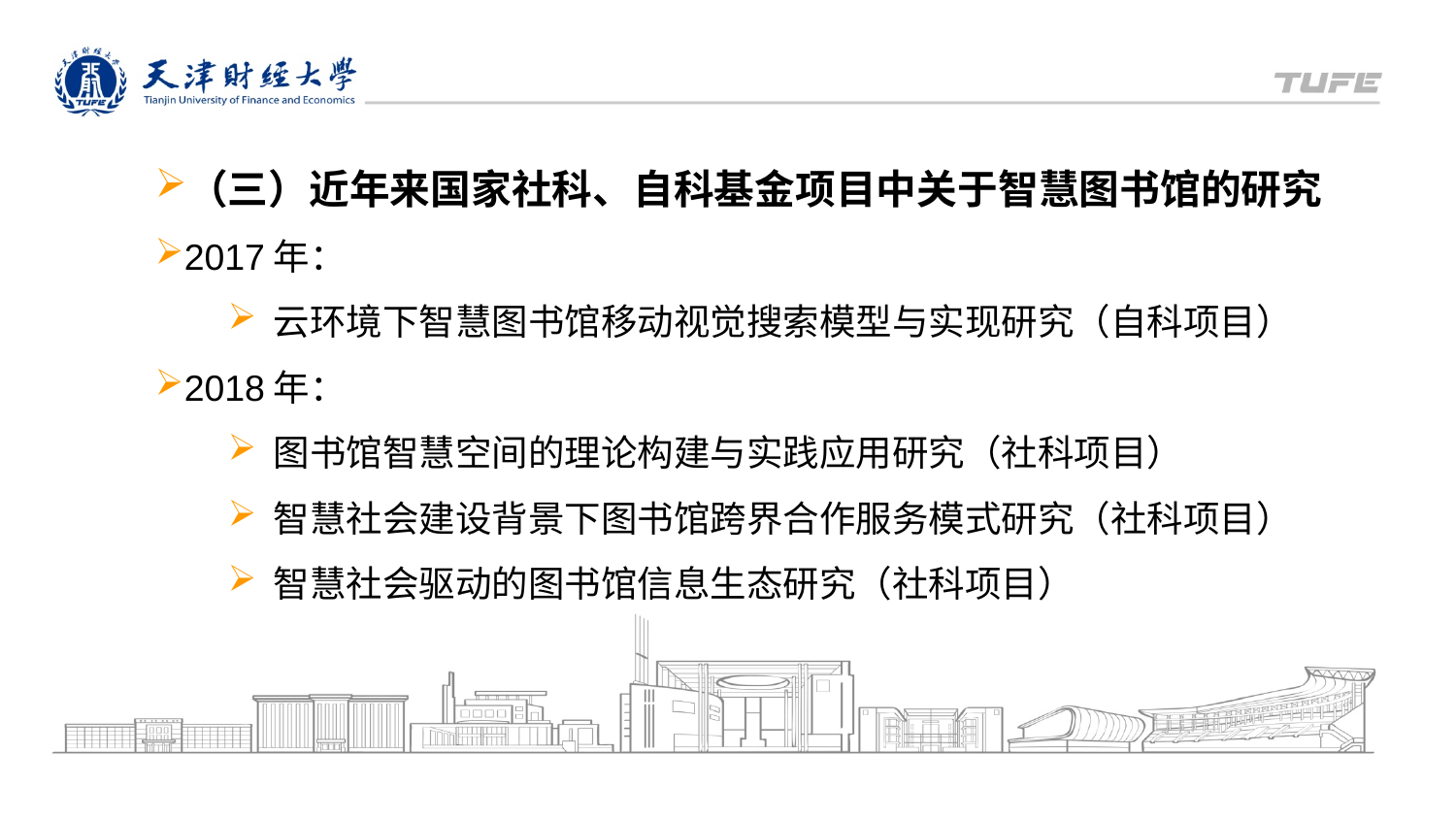

（三）近年来国家社科、自科基金项目中关于智慧图书馆的研究
2017年：
云环境下智慧图书馆移动视觉搜索模型与实现研究（自科项目）
2018年：
图书馆智慧空间的理论构建与实践应用研究（社科项目）
智慧社会建设背景下图书馆跨界合作服务模式研究（社科项目）
智慧社会驱动的图书馆信息生态研究（社科项目）

天津财经大学XX
XXXX年X月X日